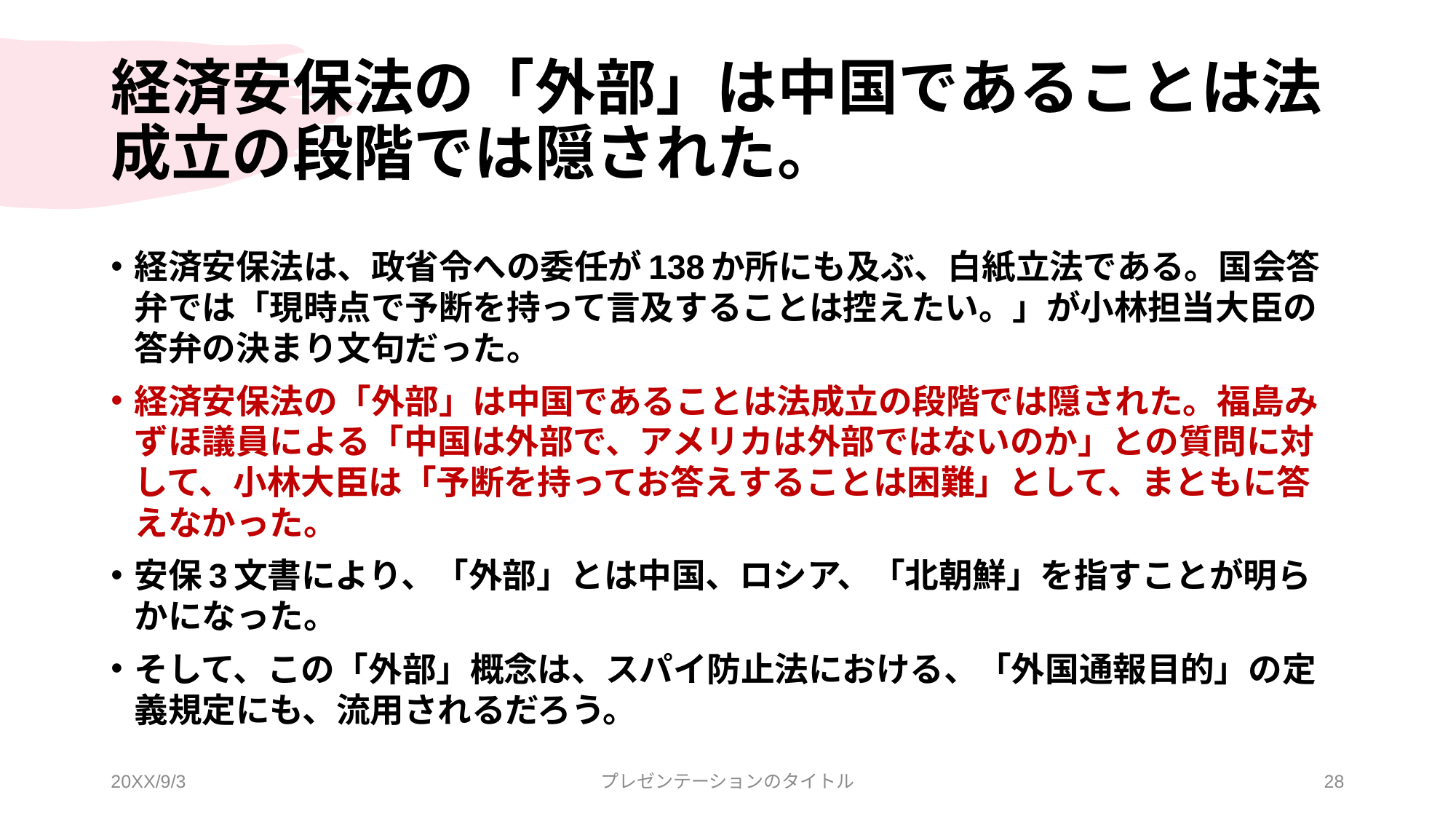

# 経済安保法の「外部」は中国であることは法成立の段階では隠された。
経済安保法は、政省令への委任が138か所にも及ぶ、白紙立法である。国会答弁では「現時点で予断を持って言及することは控えたい。」が小林担当大臣の答弁の決まり文句だった。
経済安保法の「外部」は中国であることは法成立の段階では隠された。福島みずほ議員による「中国は外部で、アメリカは外部ではないのか」との質問に対して、小林大臣は「予断を持ってお答えすることは困難」として、まともに答えなかった。
安保3文書により、「外部」とは中国、ロシア、「北朝鮮」を指すことが明らかになった。
そして、この「外部」概念は、スパイ防止法における、「外国通報目的」の定義規定にも、流用されるだろう。

20XX/9/3
プレゼンテーションのタイトル
28